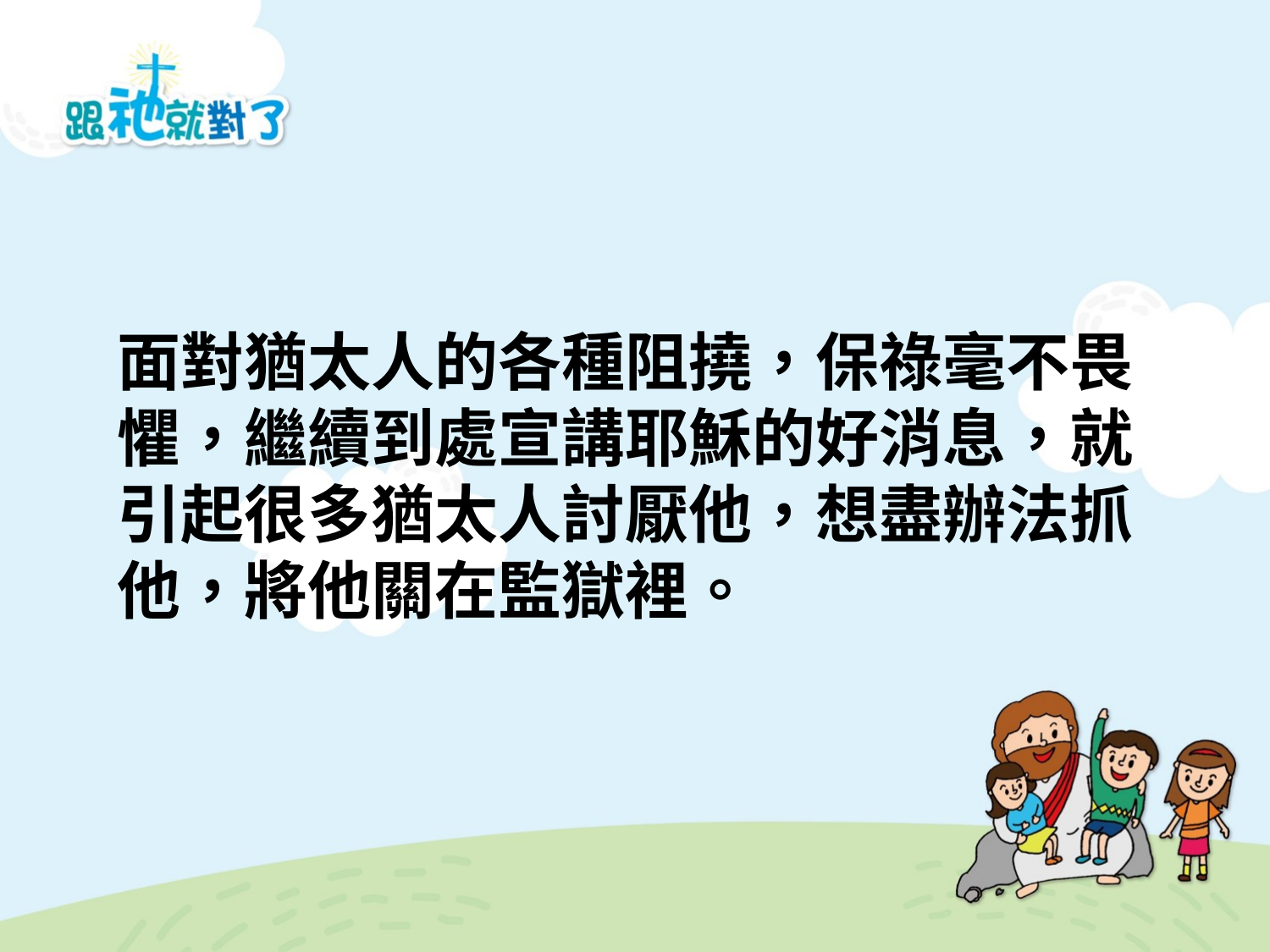

面對猶太人的各種阻撓，保祿毫不畏懼，繼續到處宣講耶穌的好消息，就引起很多猶太人討厭他，想盡辦法抓他，將他關在監獄裡。